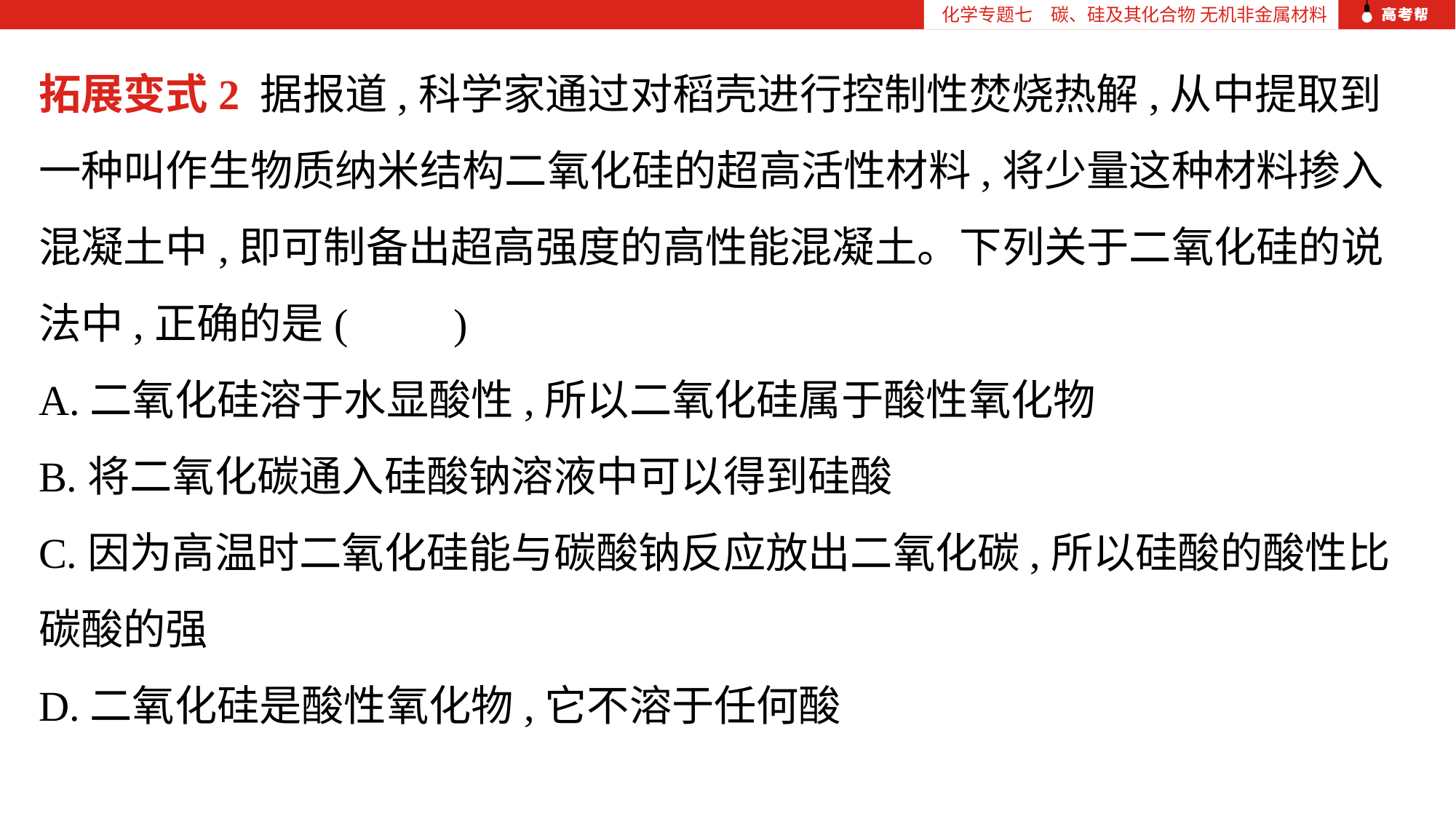

化学专题七　碳、硅及其化合物 无机非金属材料

拓展变式2 据报道,科学家通过对稻壳进行控制性焚烧热解,从中提取到一种叫作生物质纳米结构二氧化硅的超高活性材料,将少量这种材料掺入混凝土中,即可制备出超高强度的高性能混凝土。下列关于二氧化硅的说法中,正确的是(　　)
A.二氧化硅溶于水显酸性,所以二氧化硅属于酸性氧化物
B.将二氧化碳通入硅酸钠溶液中可以得到硅酸
C.因为高温时二氧化硅能与碳酸钠反应放出二氧化碳,所以硅酸的酸性比碳酸的强
D.二氧化硅是酸性氧化物,它不溶于任何酸